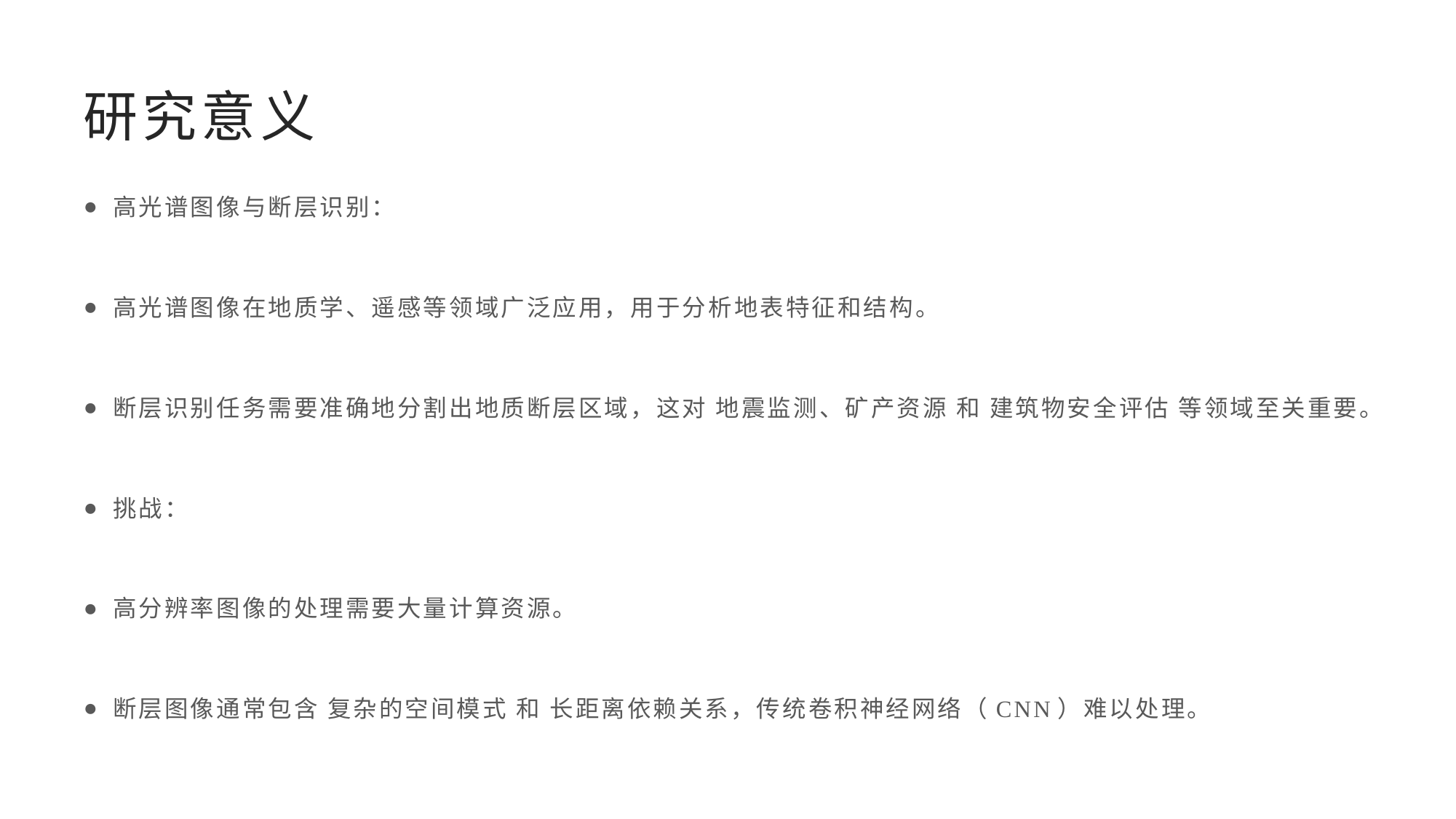

# 研究意义
高光谱图像与断层识别：

高光谱图像在地质学、遥感等领域广泛应用，用于分析地表特征和结构。

断层识别任务需要准确地分割出地质断层区域，这对 地震监测、矿产资源 和 建筑物安全评估 等领域至关重要。

挑战：

高分辨率图像的处理需要大量计算资源。

断层图像通常包含 复杂的空间模式 和 长距离依赖关系，传统卷积神经网络（CNN）难以处理。